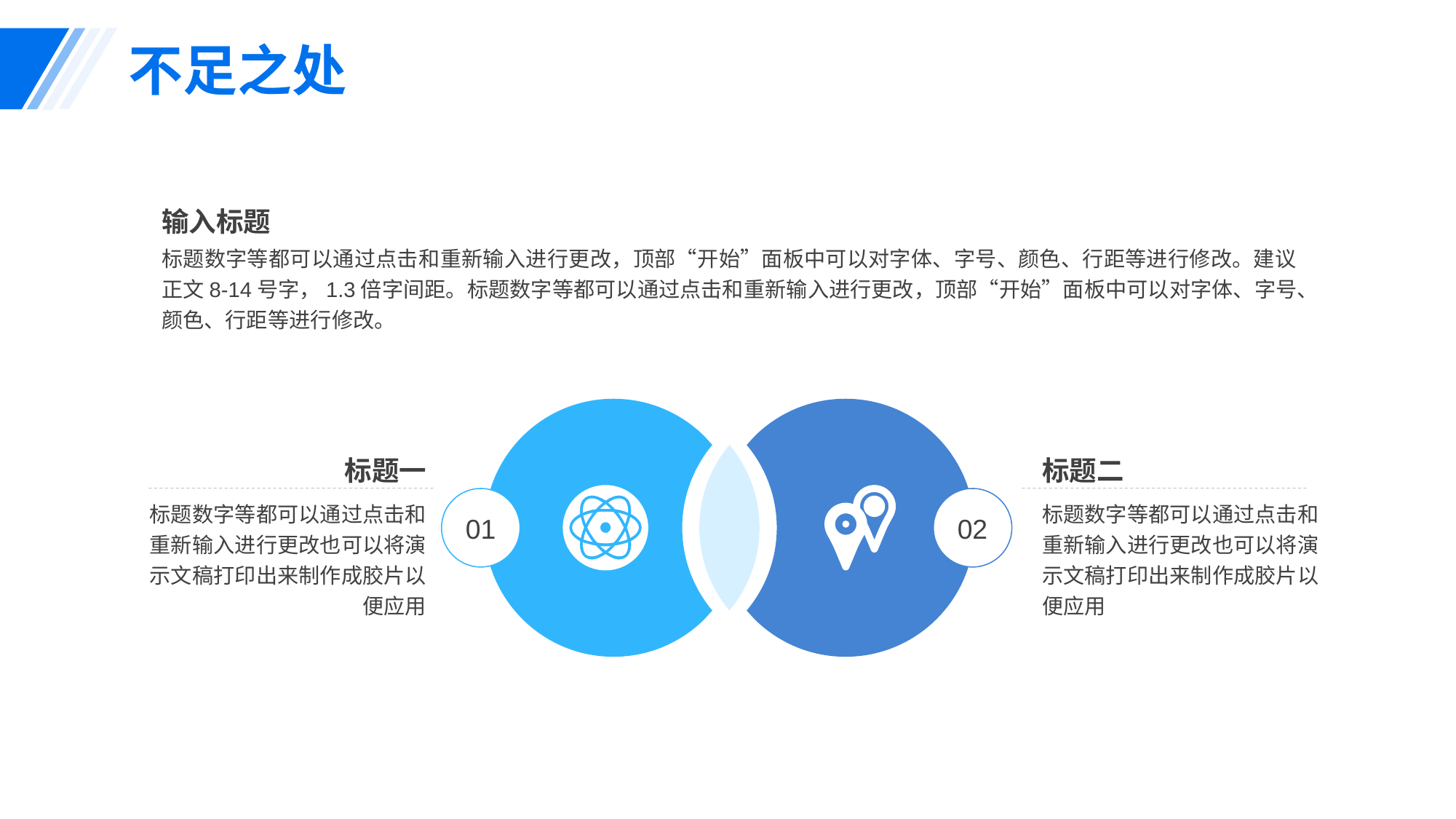

不足之处
输入标题
标题数字等都可以通过点击和重新输入进行更改，顶部“开始”面板中可以对字体、字号、颜色、行距等进行修改。建议正文8-14号字，1.3倍字间距。标题数字等都可以通过点击和重新输入进行更改，顶部“开始”面板中可以对字体、字号、颜色、行距等进行修改。

标题一
标题数字等都可以通过点击和重新输入进行更改也可以将演示文稿打印出来制作成胶片以便应用
标题二
标题数字等都可以通过点击和重新输入进行更改也可以将演示文稿打印出来制作成胶片以便应用

01
02